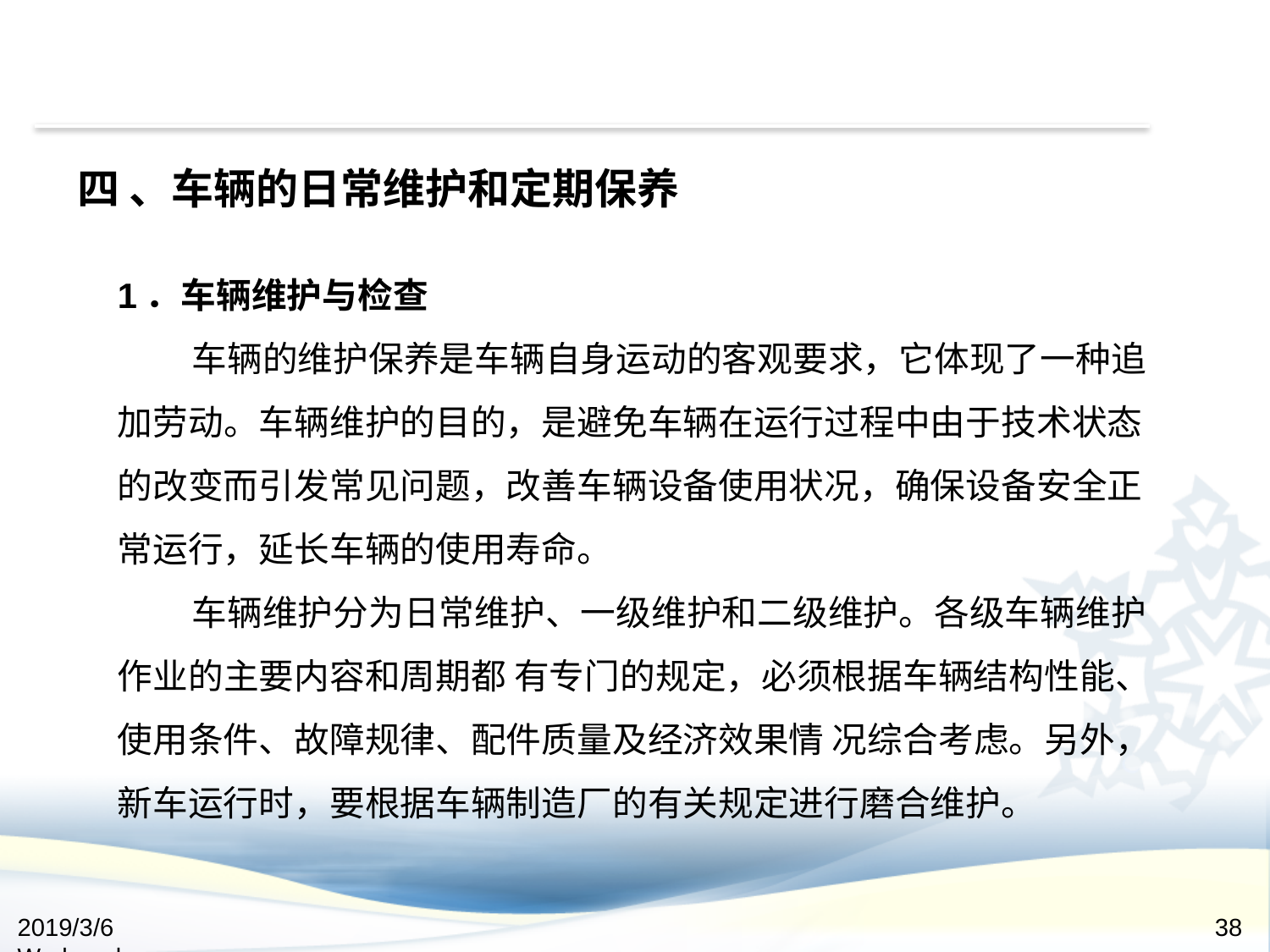

四 、车辆的日常维护和定期保养
1．车辆维护与检查
车辆的维护保养是车辆自身运动的客观要求，它体现了一种追加劳动。车辆维护的目的，是避免车辆在运行过程中由于技术状态的改变而引发常见问题，改善车辆设备使用状况，确保设备安全正常运行，延长车辆的使用寿命。
车辆维护分为日常维护、一级维护和二级维护。各级车辆维护作业的主要内容和周期都 有专门的规定，必须根据车辆结构性能、使用条件、故障规律、配件质量及经济效果情 况综合考虑。另外，新车运行时，要根据车辆制造厂的有关规定进行磨合维护。